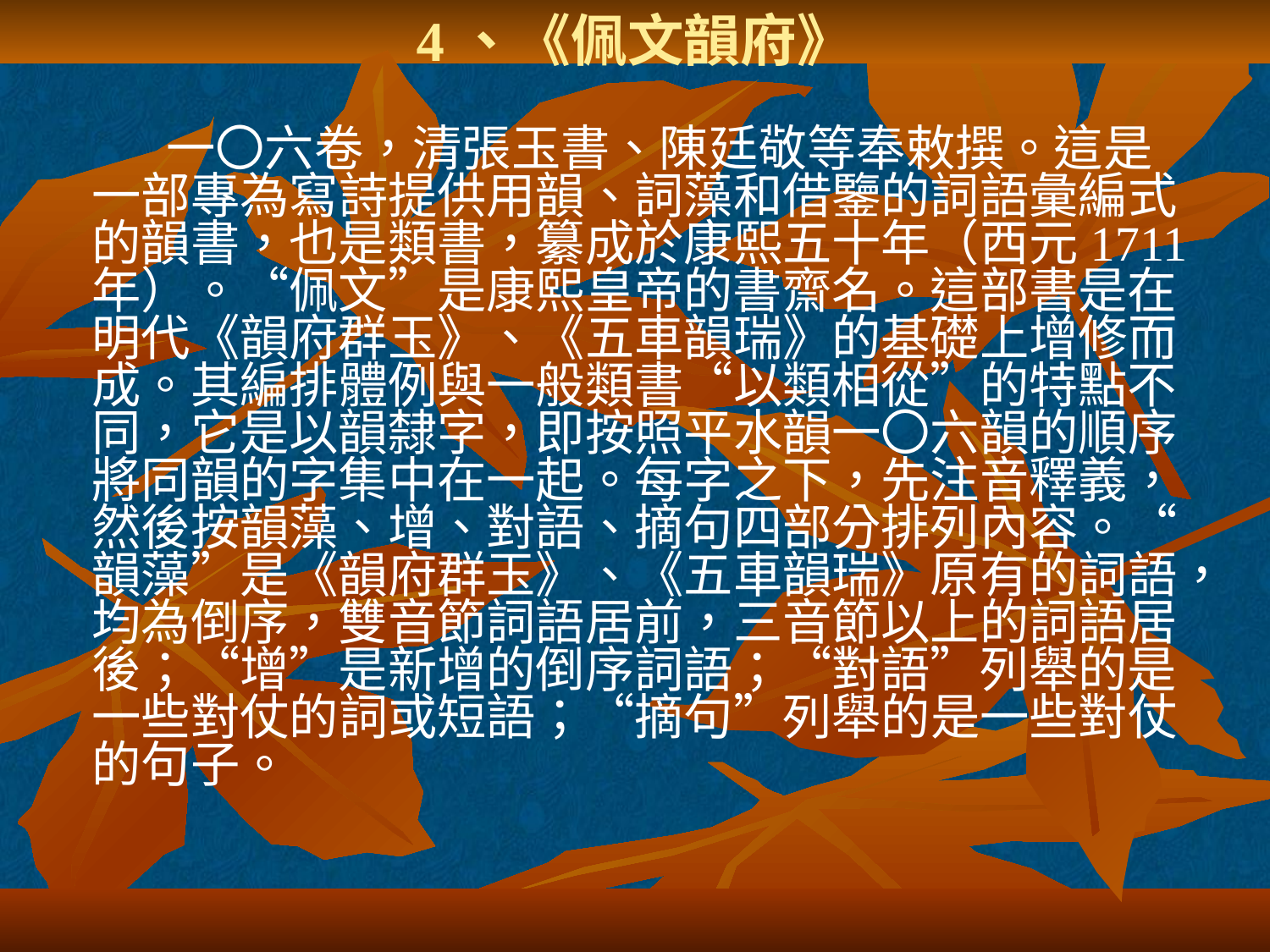

# 4、《佩文韻府》
          一〇六卷，清張玉書、陳廷敬等奉敕撰。這是一部專為寫詩提供用韻、詞藻和借鑒的詞語彙編式的韻書，也是類書，纂成於康熙五十年（西元1711年）。“佩文”是康熙皇帝的書齋名。這部書是在明代《韻府群玉》、《五車韻瑞》的基礎上增修而成。其編排體例與一般類書“以類相從”的特點不同，它是以韻隸字，即按照平水韻一〇六韻的順序將同韻的字集中在一起。每字之下，先注音釋義，然後按韻藻、增、對語、摘句四部分排列內容。“韻藻”是《韻府群玉》、《五車韻瑞》原有的詞語，均為倒序，雙音節詞語居前，三音節以上的詞語居後；“增”是新增的倒序詞語；“對語”列舉的是一些對仗的詞或短語；“摘句”列舉的是一些對仗的句子。